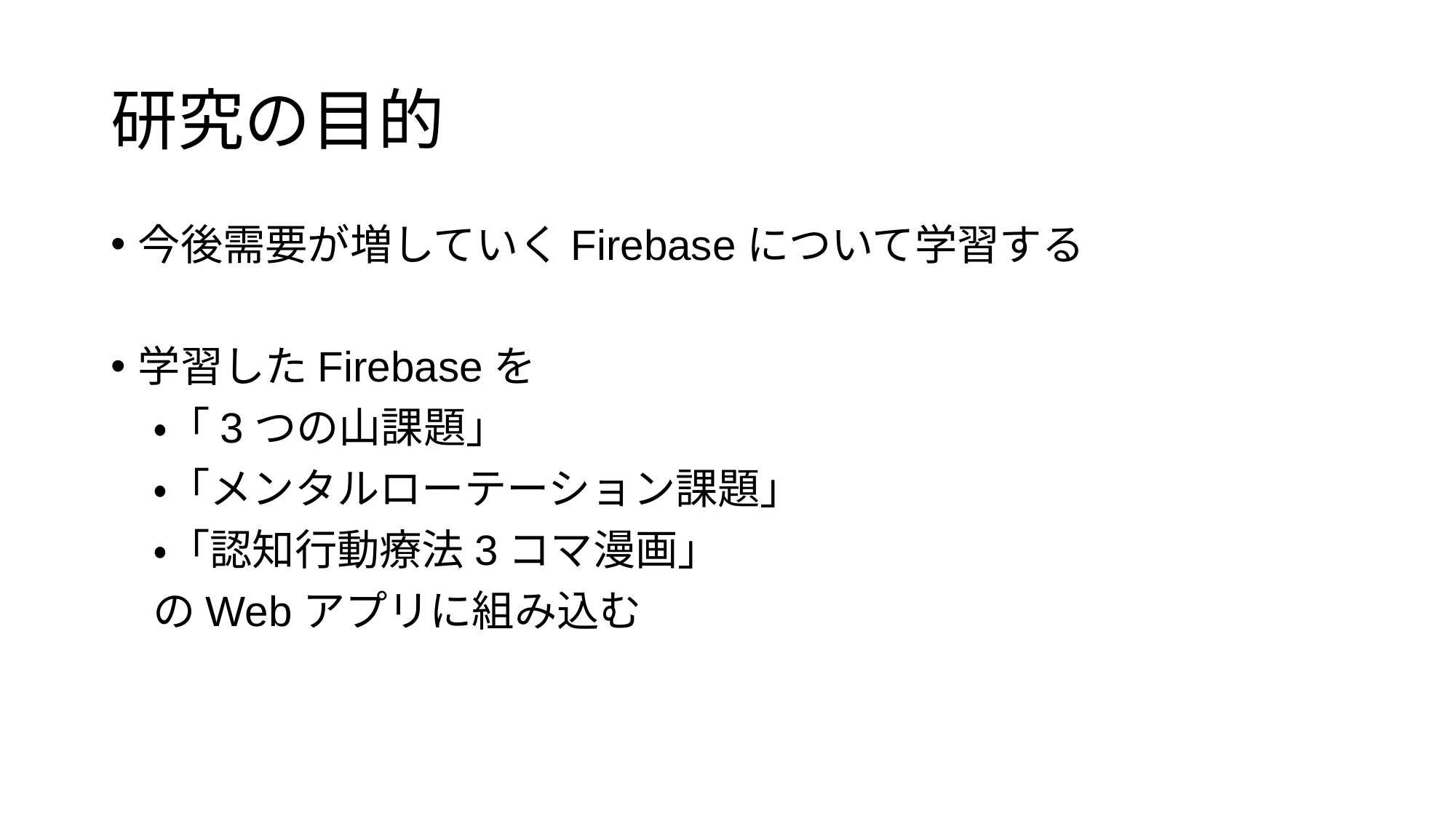

# 研究の目的
今後需要が増していくFirebaseについて学習する

学習したFirebaseを
　・「3つの山課題」
　・「メンタルローテーション課題」
　・「認知行動療法3コマ漫画」
　のWebアプリに組み込む